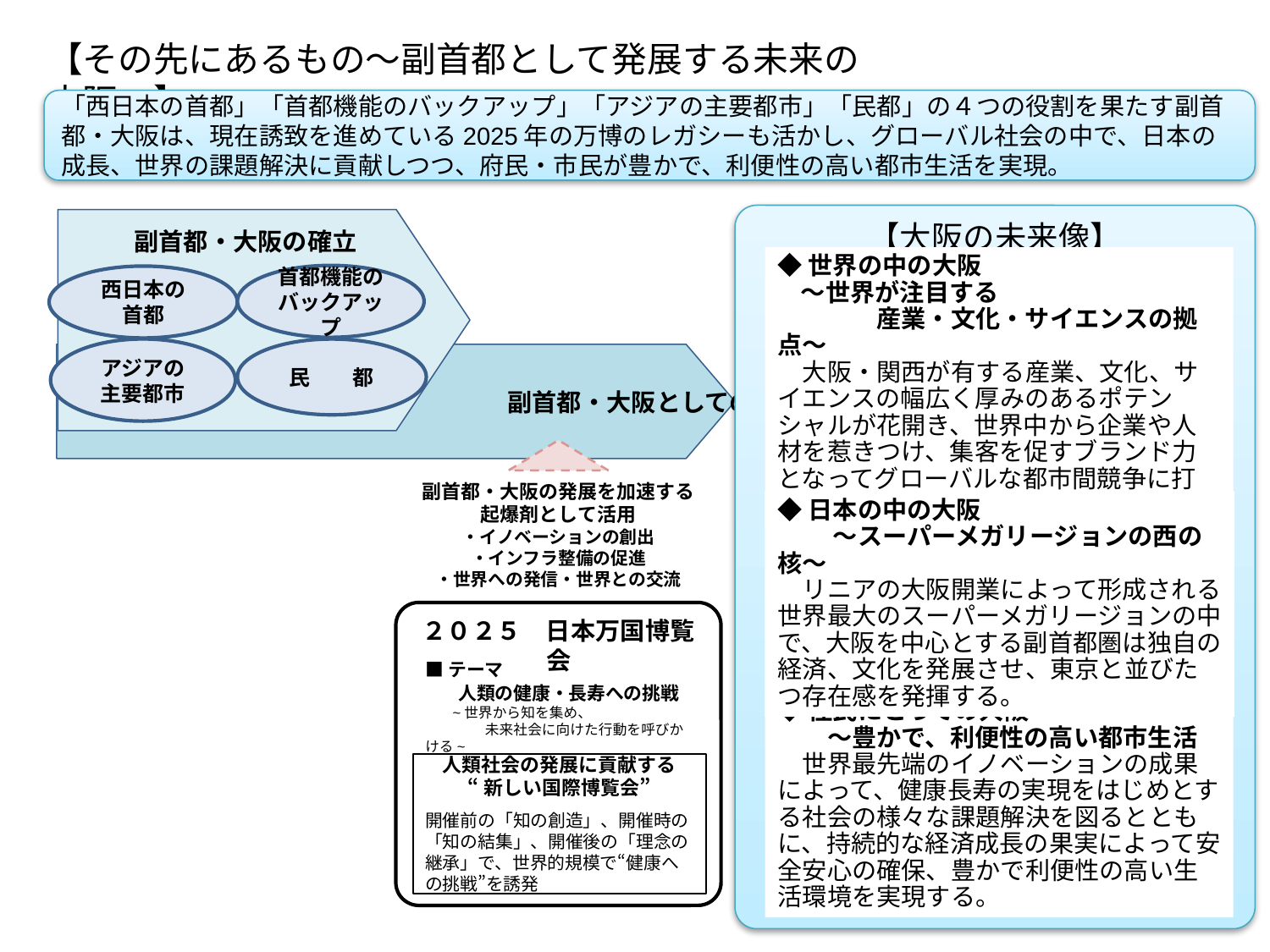

【その先にあるもの～副首都として発展する未来の大阪～】
「西日本の首都」「首都機能のバックアップ」「アジアの主要都市」「民都」の４つの役割を果たす副首都・大阪は、現在誘致を進めている2025年の万博のレガシーも活かし、グローバル社会の中で、日本の成長、世界の課題解決に貢献しつつ、府民・市民が豊かで、利便性の高い都市生活を実現。
【大阪の未来像】

副首都・大阪の確立
首都機能の
バックアップ
西日本の
首都
◆世界の中の大阪
   ～世界が注目する
　　　　産業・文化・サイエンスの拠点～
　大阪・関西が有する産業、文化、サイエンスの幅広く厚みのあるポテンシャルが花開き、世界中から企業や人材を惹きつけ、集客を促すブランド力となってグローバルな都市間競争に打ち勝つ。
アジアの
主要都市
民　　都
　　　　　　　　　　　　　　　　　　　　　　副首都・大阪としての発展

副首都・大阪の発展を加速する
起爆剤として活用
・イノベーションの創出
・インフラ整備の促進
・世界への発信・世界との交流
◆日本の中の大阪
　　 ～スーパーメガリージョンの西の核～
　リニアの大阪開業によって形成される世界最大のスーパーメガリージョンの中で、大阪を中心とする副首都圏は独自の経済、文化を発展させ、東京と並びたつ存在感を発揮する。
２０２５　日本万国博覧会
■テーマ
 　 人類の健康・長寿への挑戦
  　~世界から知を集め、
　　 　　未来社会に向けた行動を呼びかける~
◆住民にとっての大阪
　　～豊かで、利便性の高い都市生活
　世界最先端のイノベーションの成果によって、健康長寿の実現をはじめとする社会の様々な課題解決を図るとともに、持続的な経済成長の果実によって安全安心の確保、豊かで利便性の高い生活環境を実現する。
人類社会の発展に貢献する
“新しい国際博覧会”

開催前の「知の創造」、開催時の「知の結集」、開催後の「理念の継承」で、世界的規模で“健康への挑戦”を誘発
4